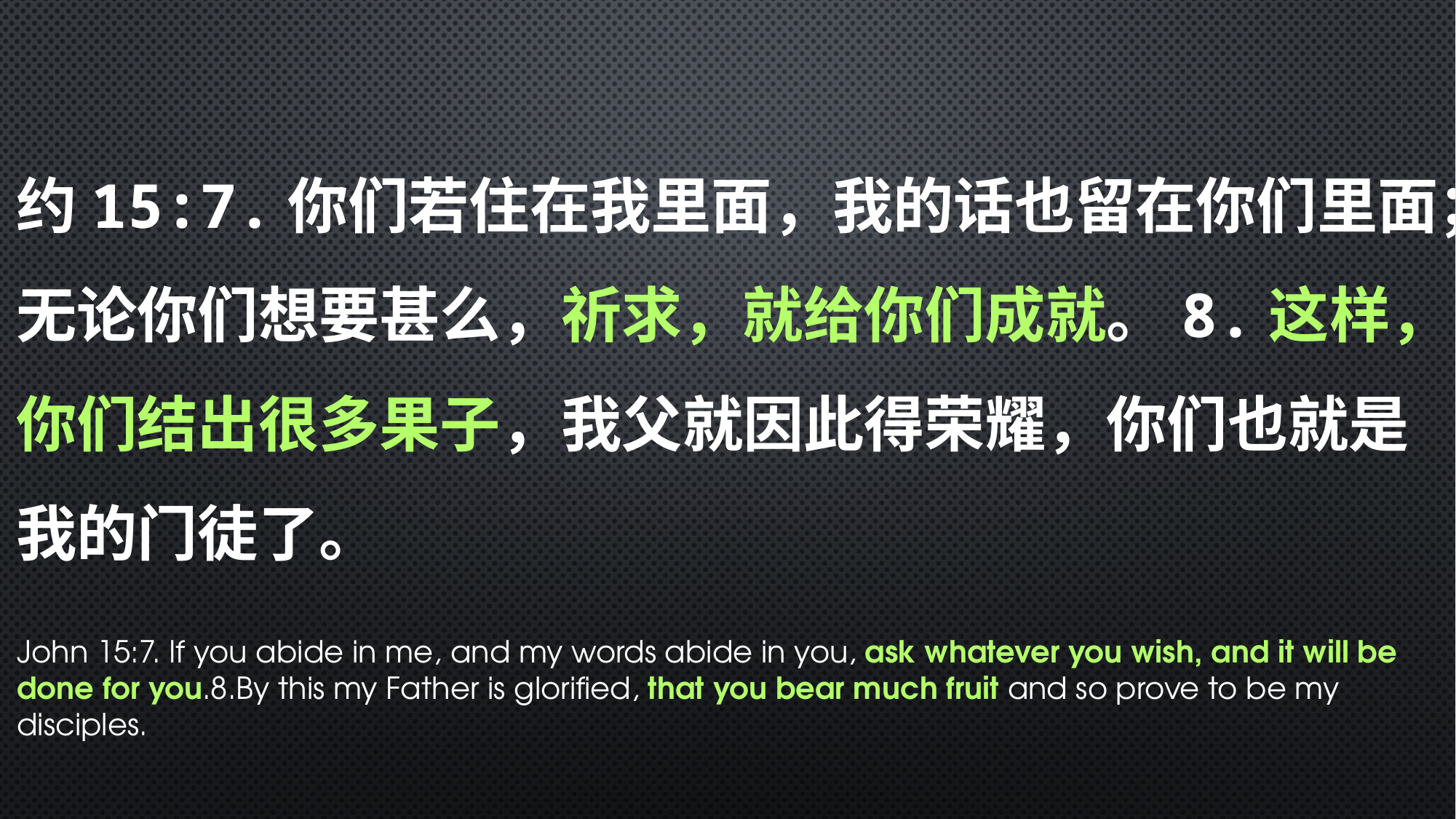

约15:7.你们若住在我里面，我的话也留在你们里面；无论你们想要甚么，祈求，就给你们成就。8.这样，你们结出很多果子，我父就因此得荣耀，你们也就是我的门徒了。

John 15:7. If you abide in me, and my words abide in you, ask whatever you wish, and it will be done for you.8.By this my Father is glorified, that you bear much fruit and so prove to be my disciples.